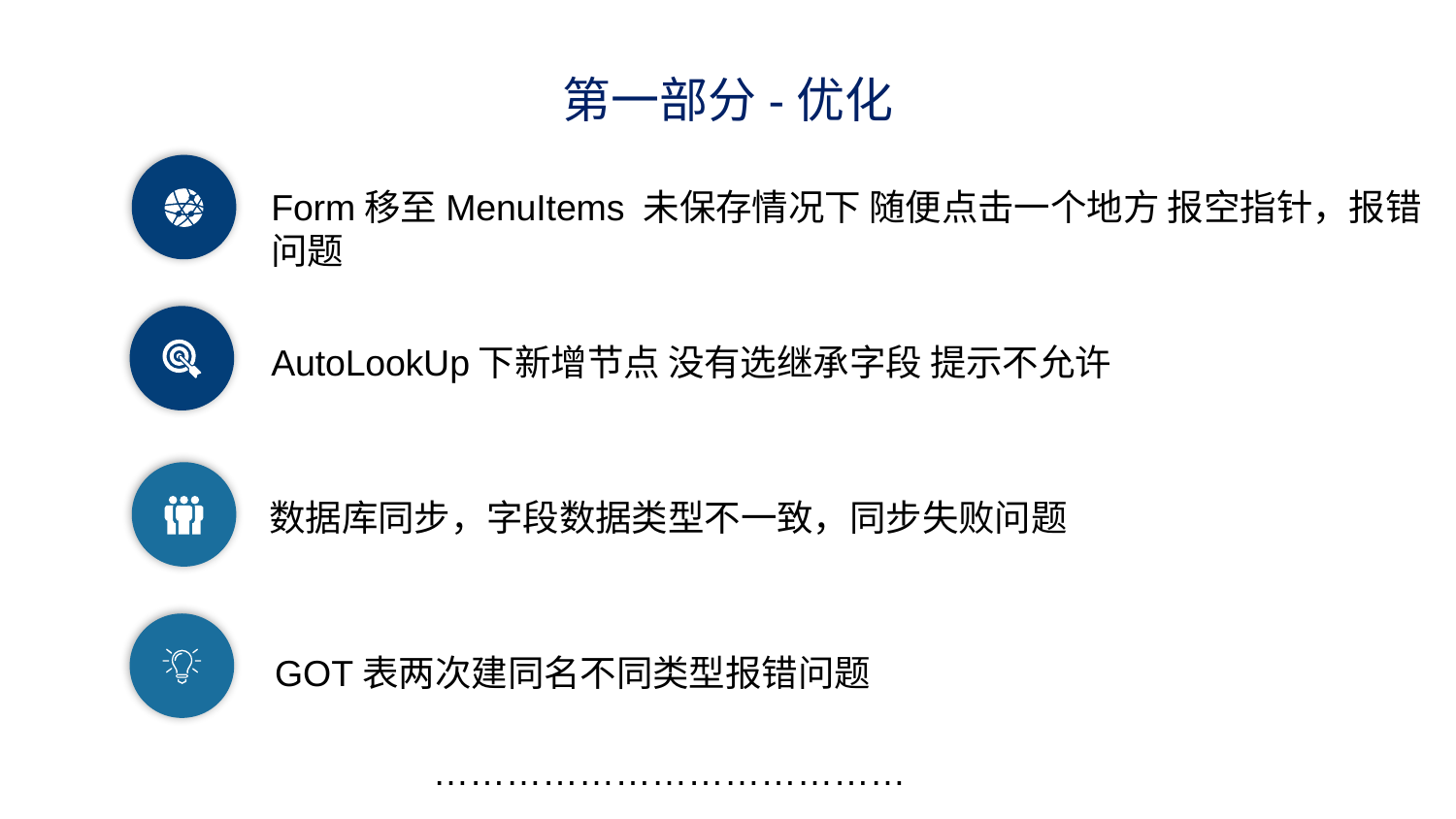

第一部分-优化

Form移至MenuItems 未保存情况下 随便点击一个地方 报空指针，报错问题

AutoLookUp下新增节点 没有选继承字段 提示不允许

数据库同步，字段数据类型不一致，同步失败问题

GOT表两次建同名不同类型报错问题
…………………………………………